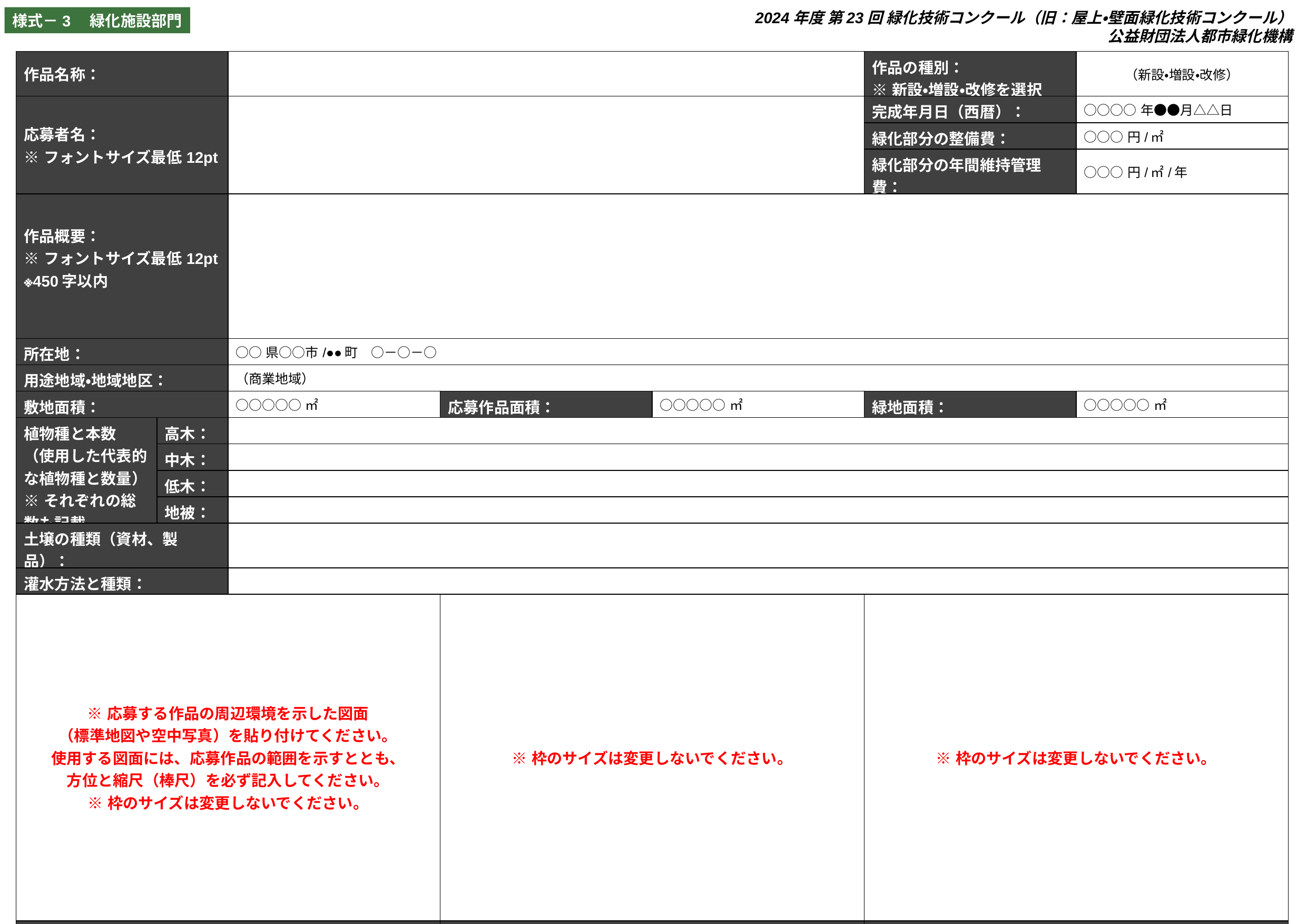

2024年度 第23回 緑化技術コンクール（旧：屋上・壁面緑化技術コンクール）
公益財団法人都市緑化機構
様式－3　緑化施設部門
| 作品名称： |  |  |  |  | 作品の種別： ※新設・増設・改修を選択 | （新設・増設・改修） |
| --- | --- | --- | --- | --- | --- | --- |
| 応募者名： ※フォントサイズ最低12pt |  |  |  |  | 完成年月日（西暦）： | ○○○○年●●月△△日 |
|  |  |  |  |  | 緑化部分の整備費： | ○○○円/㎡ |
|  |  |  |  |  | 緑化部分の年間維持管理費： | ○○○円/㎡/年 |
| 作品概要： ※フォントサイズ最低12pt ※450字以内 |  |  |  |  |  |  |
| 所在地： |  | ○○県○○市/●●町　○－○－○ |  |  |  |  |
| 用途地域・地域地区： |  | （商業地域） |  |  |  |  |
| 敷地面積： |  | ○○○○○㎡ | 応募作品面積： | ○○○○○㎡ | 緑地面積： | ○○○○○㎡ |
| 植物種と本数 （使用した代表的な植物種と数量） ※それぞれの総数も記載 | 高木： |  |  |  |  |  |
|  | 中木： |  |  |  |  |  |
|  | 低木： |  |  |  |  |  |
|  | 地被： |  |  |  |  |  |
| 土壌の種類（資材、製品）： |  |  |  |  |  |  |
| 灌水方法と種類： |  |  |  |  |  |  |
| ※応募する作品の周辺環境を示した図面 （標準地図や空中写真）を貼り付けてください。 使用する図面には、応募作品の範囲を示すととも、 方位と縮尺（棒尺）を必ず記入してください。 ※枠のサイズは変更しないでください。 |  |  | ※枠のサイズは変更しないでください。 |  | ※枠のサイズは変更しないでください。 |  |
| 周辺環境 |  |  | 全景①（受賞した場合、プレスリリース等の公開写真として使用） |  | 全景② |  |